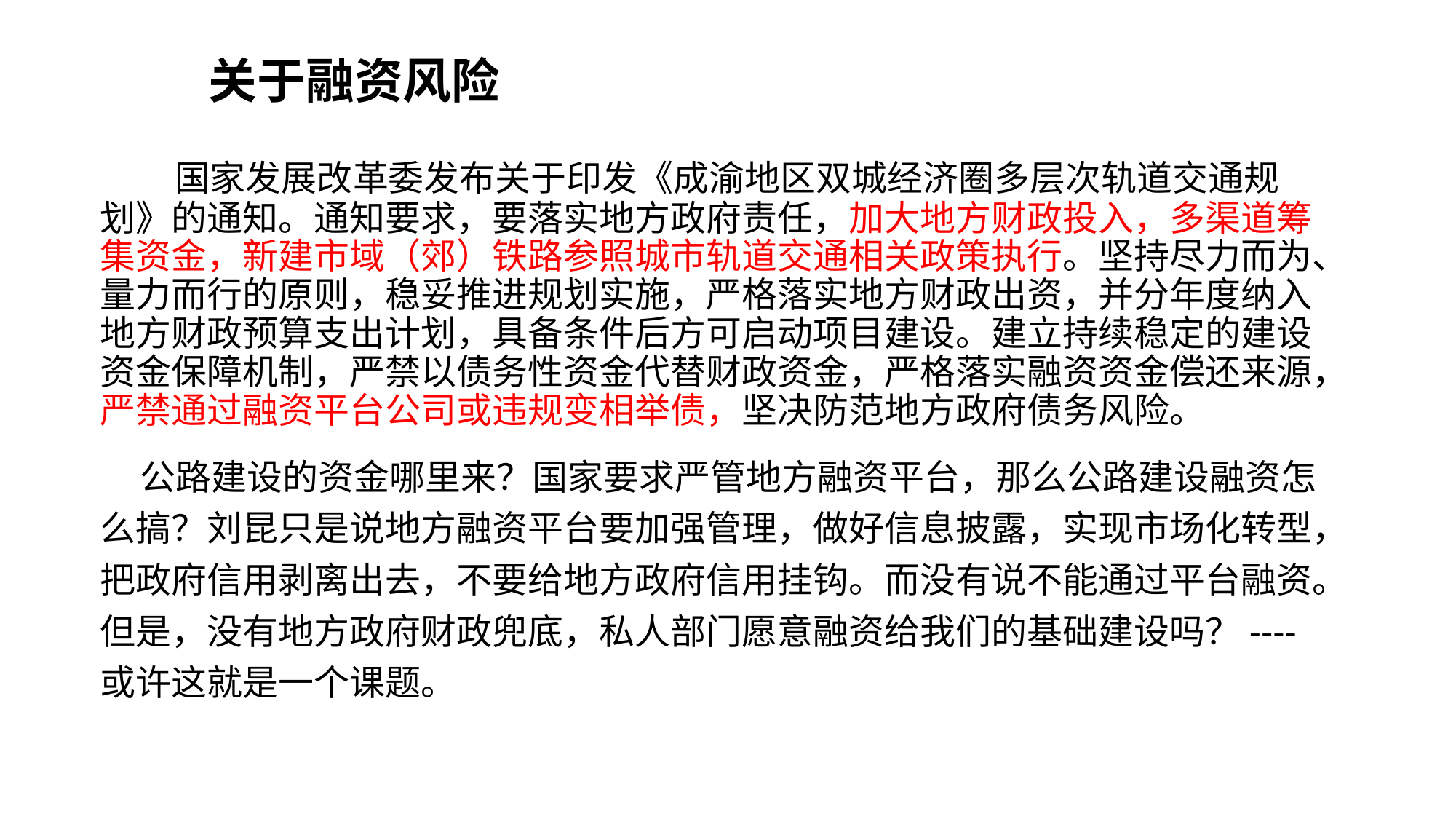

# 关于融资风险
       国家发展改革委发布关于印发《成渝地区双城经济圈多层次轨道交通规划》的通知。通知要求，要落实地方政府责任，加大地方财政投入，多渠道筹集资金，新建市域（郊）铁路参照城市轨道交通相关政策执行。坚持尽力而为、量力而行的原则，稳妥推进规划实施，严格落实地方财政出资，并分年度纳入地方财政预算支出计划，具备条件后方可启动项目建设。建立持续稳定的建设资金保障机制，严禁以债务性资金代替财政资金，严格落实融资资金偿还来源，严禁通过融资平台公司或违规变相举债，坚决防范地方政府债务风险。
    公路建设的资金哪里来？国家要求严管地方融资平台，那么公路建设融资怎么搞？刘昆只是说地方融资平台要加强管理，做好信息披露，实现市场化转型，把政府信用剥离出去，不要给地方政府信用挂钩。而没有说不能通过平台融资。但是，没有地方政府财政兜底，私人部门愿意融资给我们的基础建设吗？----或许这就是一个课题。